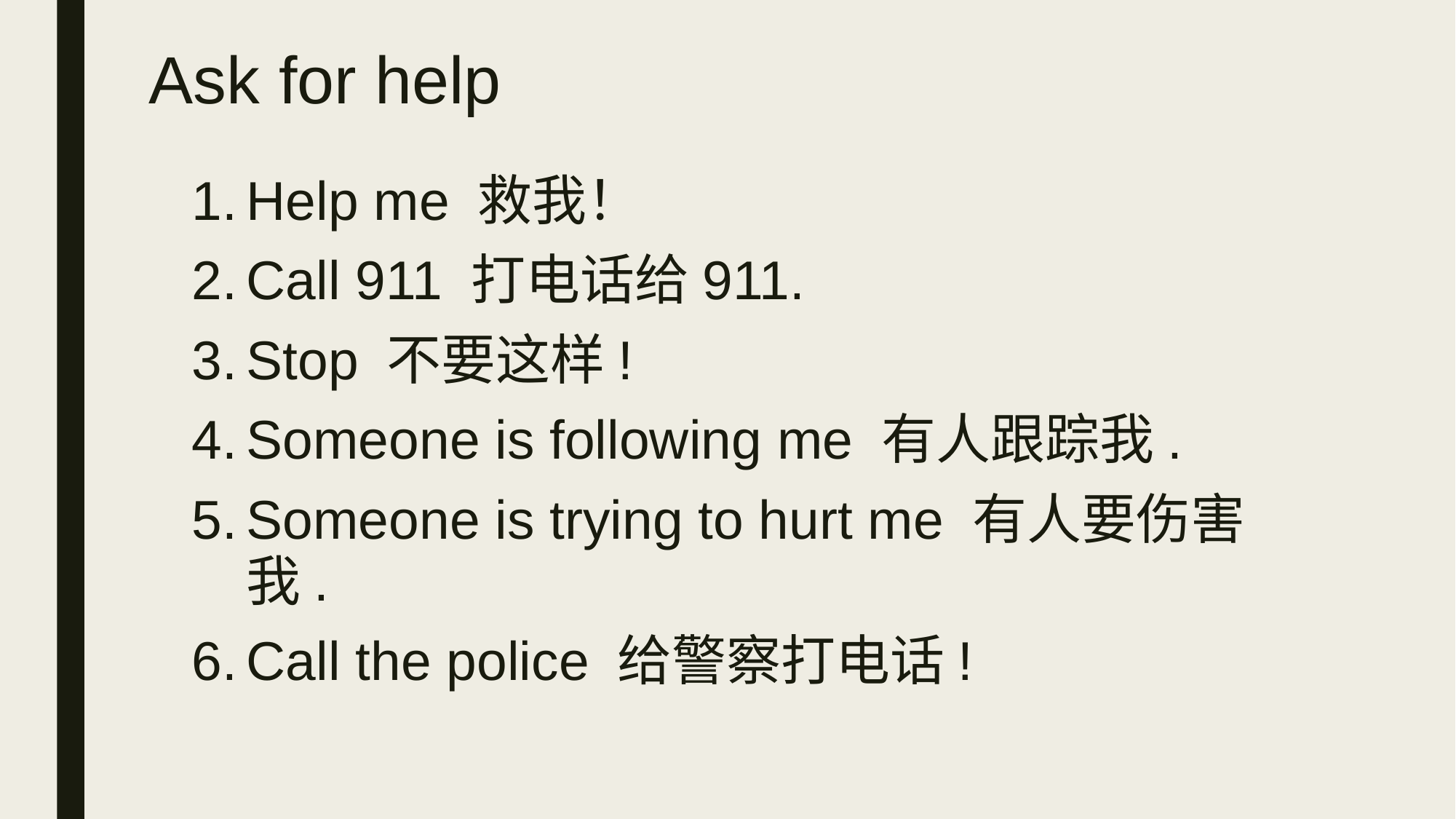

# Ask for help
Help me 救我！
Call 911 打电话给911.
Stop 不要这样!
Someone is following me 有人跟踪我.
Someone is trying to hurt me 有人要伤害我.
Call the police 给警察打电话!